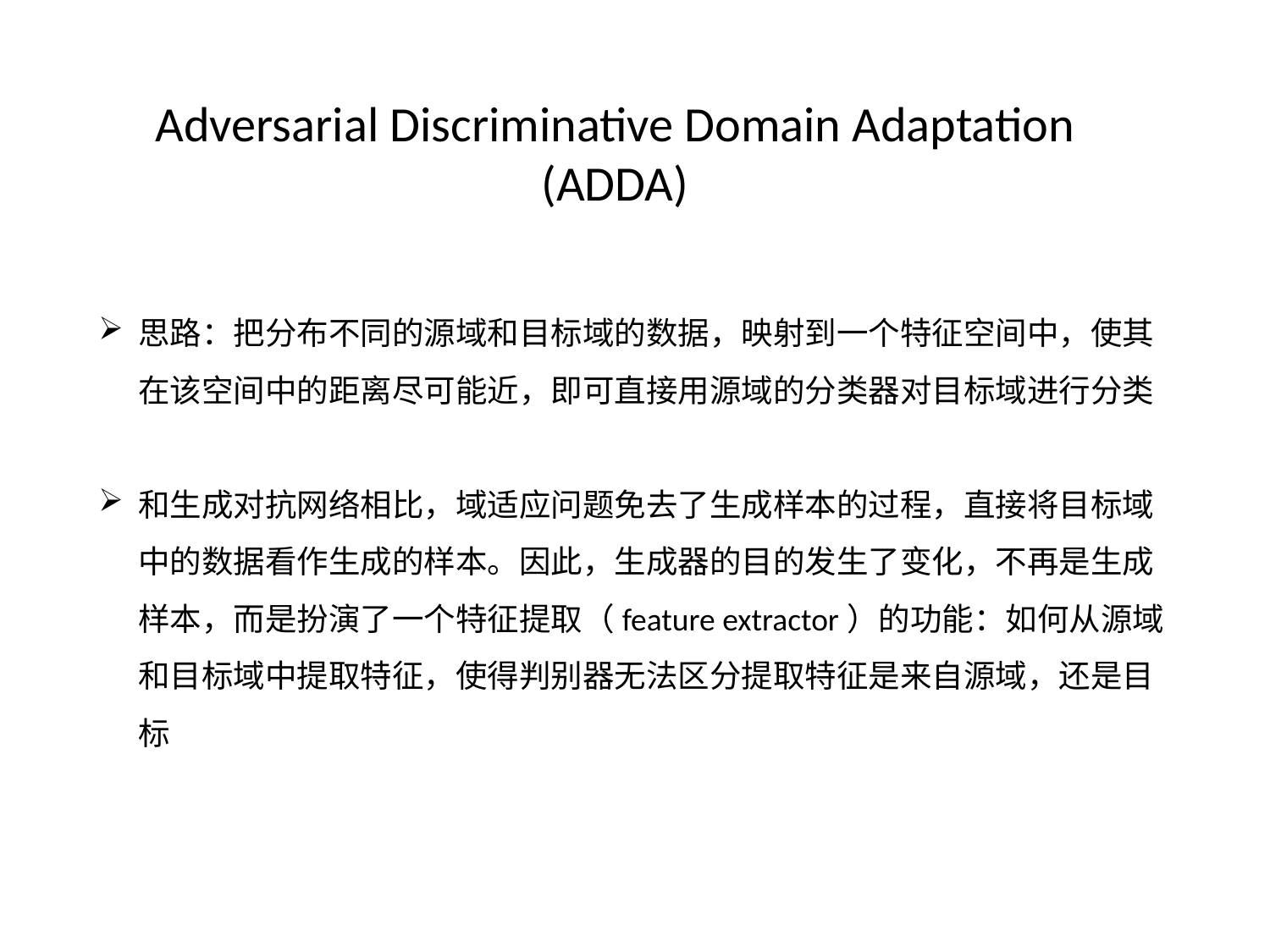

# Adversarial Discriminative Domain Adaptation (ADDA)
思路：把分布不同的源域和目标域的数据，映射到一个特征空间中，使其在该空间中的距离尽可能近，即可直接用源域的分类器对目标域进行分类

和生成对抗网络相比，域适应问题免去了生成样本的过程，直接将目标域中的数据看作生成的样本。因此，生成器的目的发生了变化，不再是生成样本，而是扮演了一个特征提取（feature extractor）的功能：如何从源域和目标域中提取特征，使得判别器无法区分提取特征是来自源域，还是目标